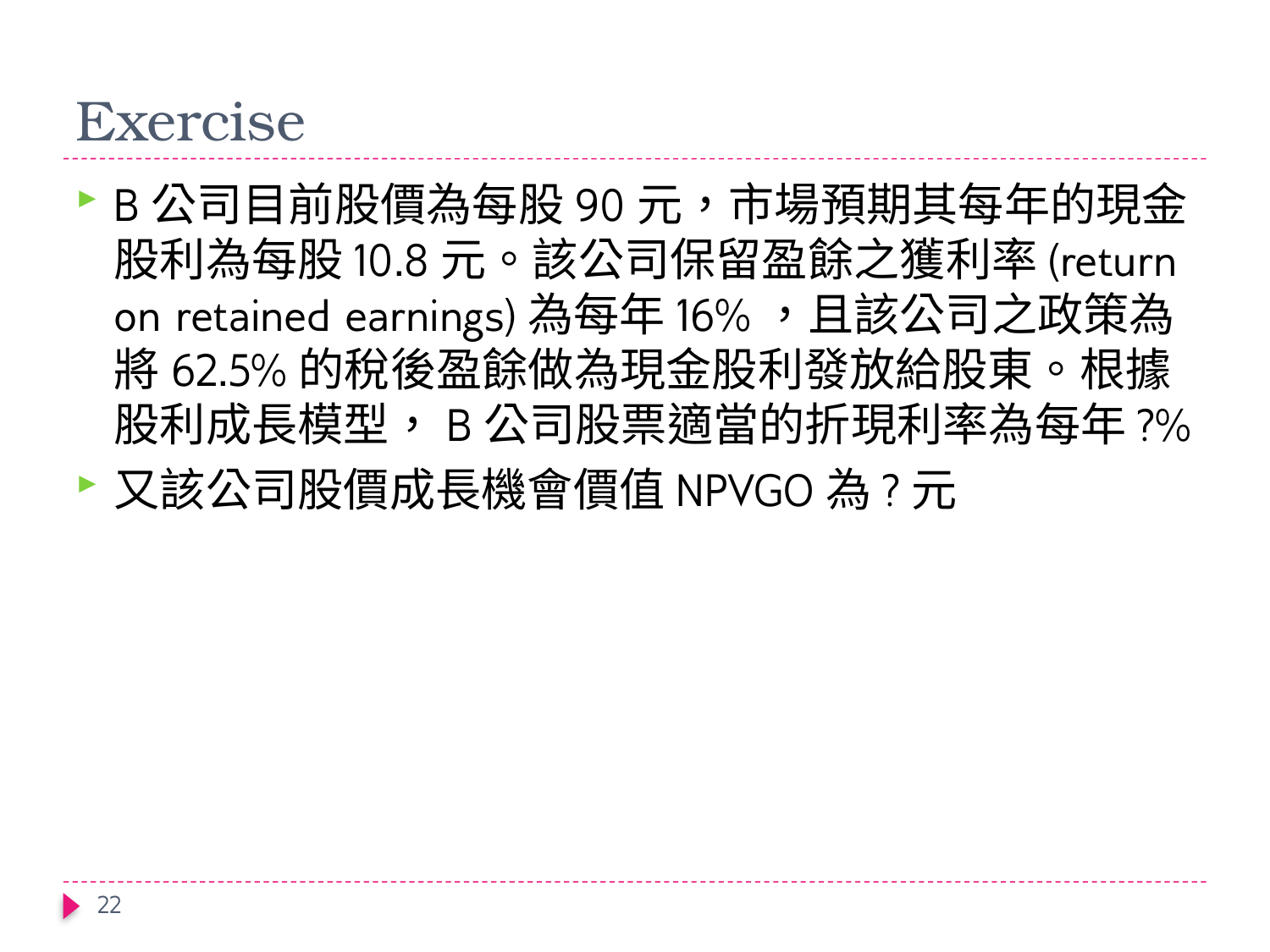

# Exercise
B公司目前股價為每股90元，市場預期其每年的現金股利為每股10.8元。該公司保留盈餘之獲利率(return on retained earnings)為每年16%，且該公司之政策為將62.5%的稅後盈餘做為現金股利發放給股東。根據股利成長模型，B公司股票適當的折現利率為每年?%
又該公司股價成長機會價值NPVGO為?元
22